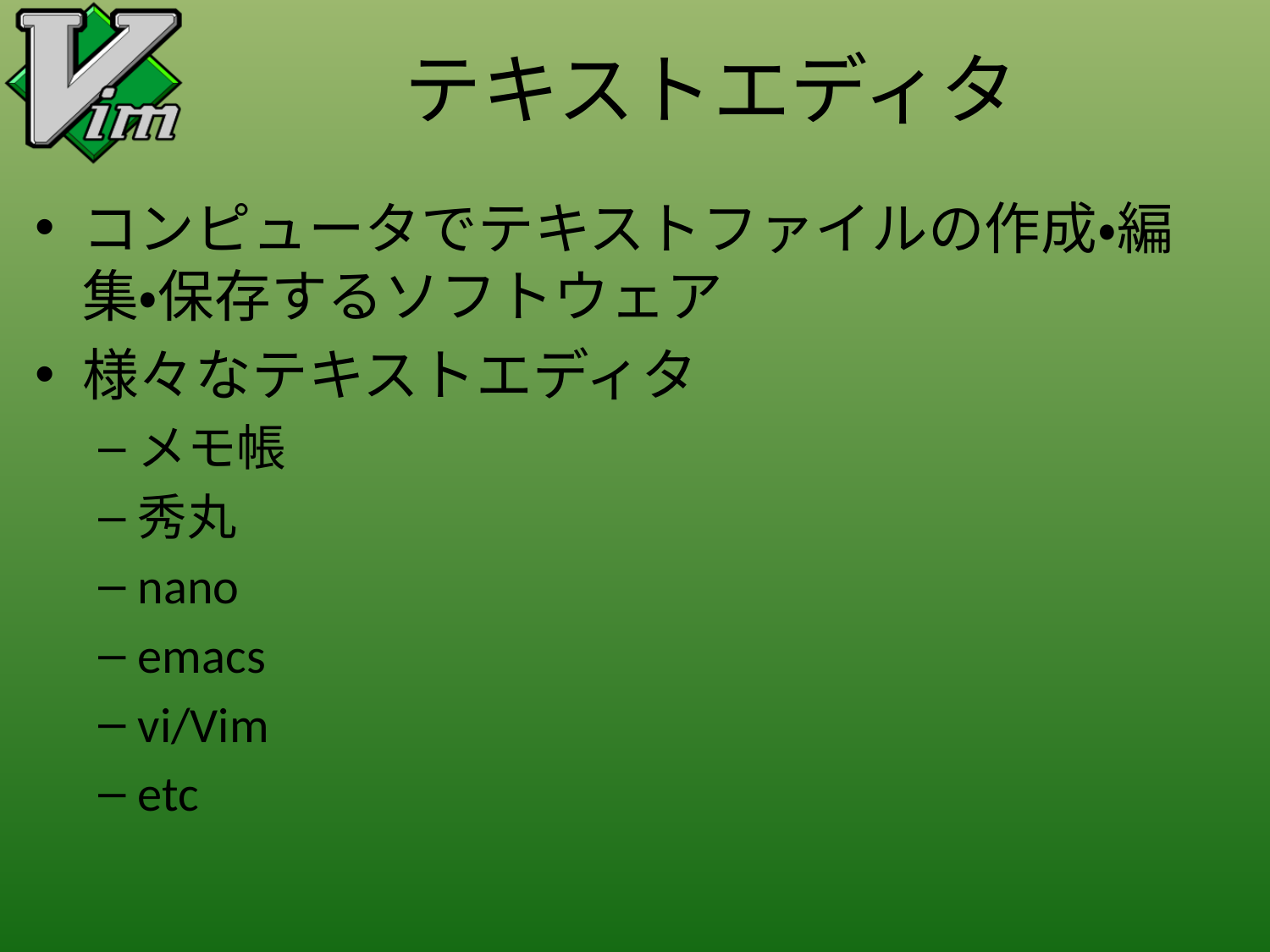

# テキストエディタ
コンピュータでテキストファイルの作成・編集・保存するソフトウェア
様々なテキストエディタ
メモ帳
秀丸
nano
emacs
vi/Vim
etc